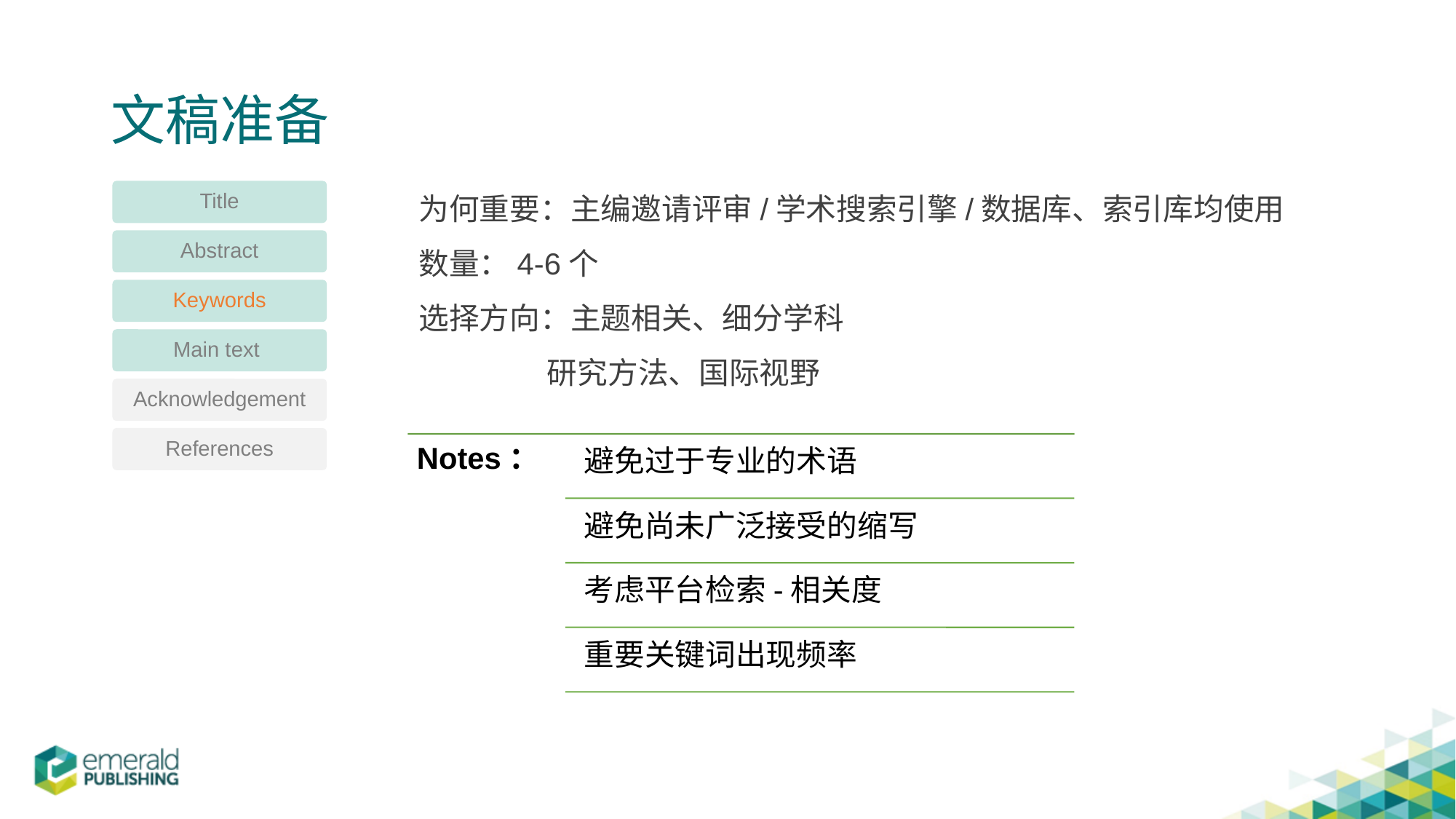

# 文稿准备
为何重要：主编邀请评审/学术搜索引擎/数据库、索引库均使用
数量：4-6个
选择方向：主题相关、细分学科
                  研究方法、国际视野

Title

Abstract

Keywords

Main text

Acknowledgement

References
Notes：
避免过于专业的术语
避免尚未广泛接受的缩写
考虑平台检索-相关度
重要关键词出现频率